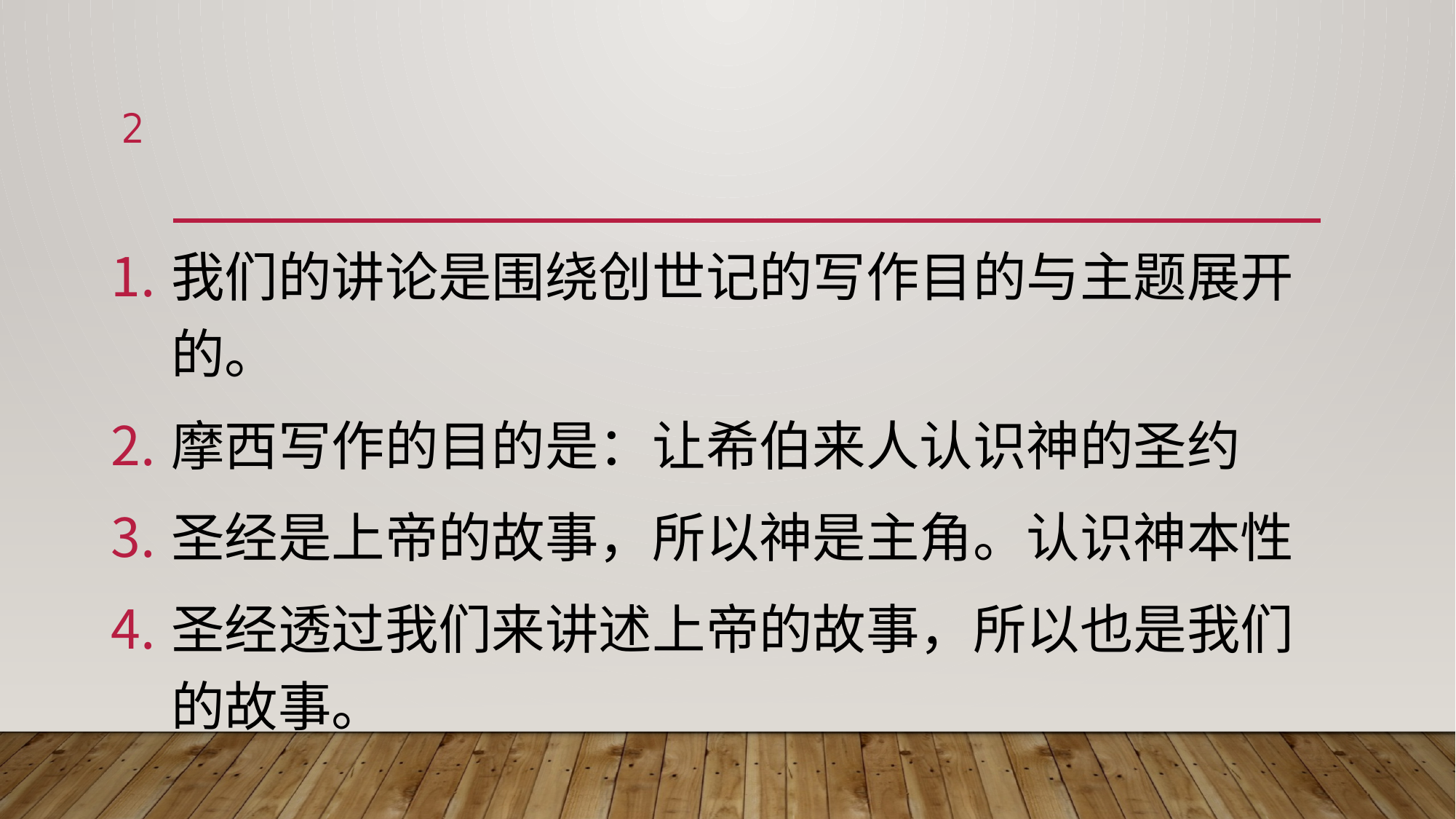

2
我们的讲论是围绕创世记的写作目的与主题展开的。
摩西写作的目的是：让希伯来人认识神的圣约
圣经是上帝的故事，所以神是主角。认识神本性
圣经透过我们来讲述上帝的故事，所以也是我们的故事。